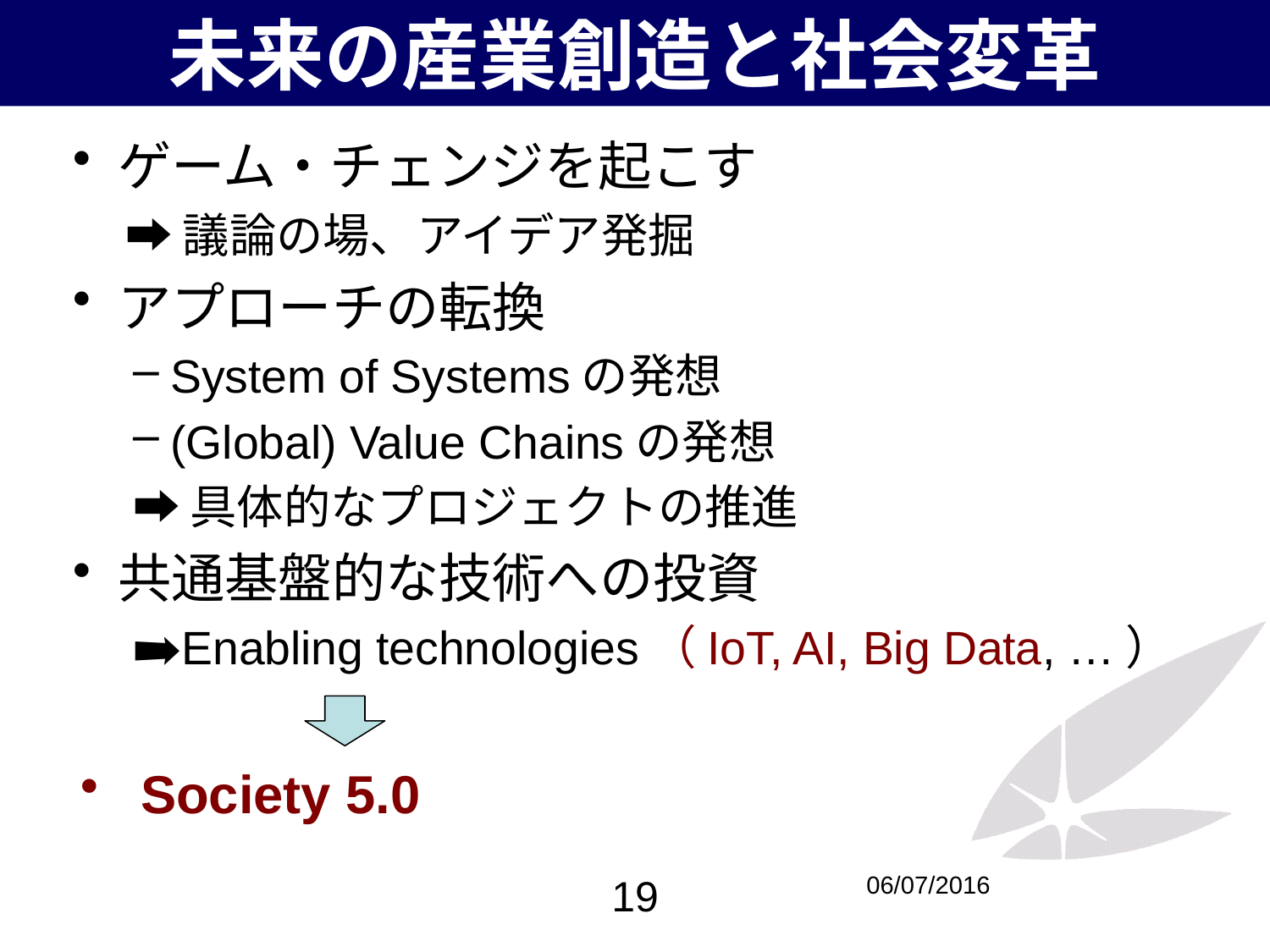

# 未来の産業創造と社会変革
ゲーム・チェンジを起こす
➡議論の場、アイデア発掘
アプローチの転換
System of Systemsの発想
(Global) Value Chainsの発想
➡具体的なプロジェクトの推進
共通基盤的な技術への投資
➡Enabling technologies（IoT, AI, Big Data, …）

Society 5.0

19
06/07/2016